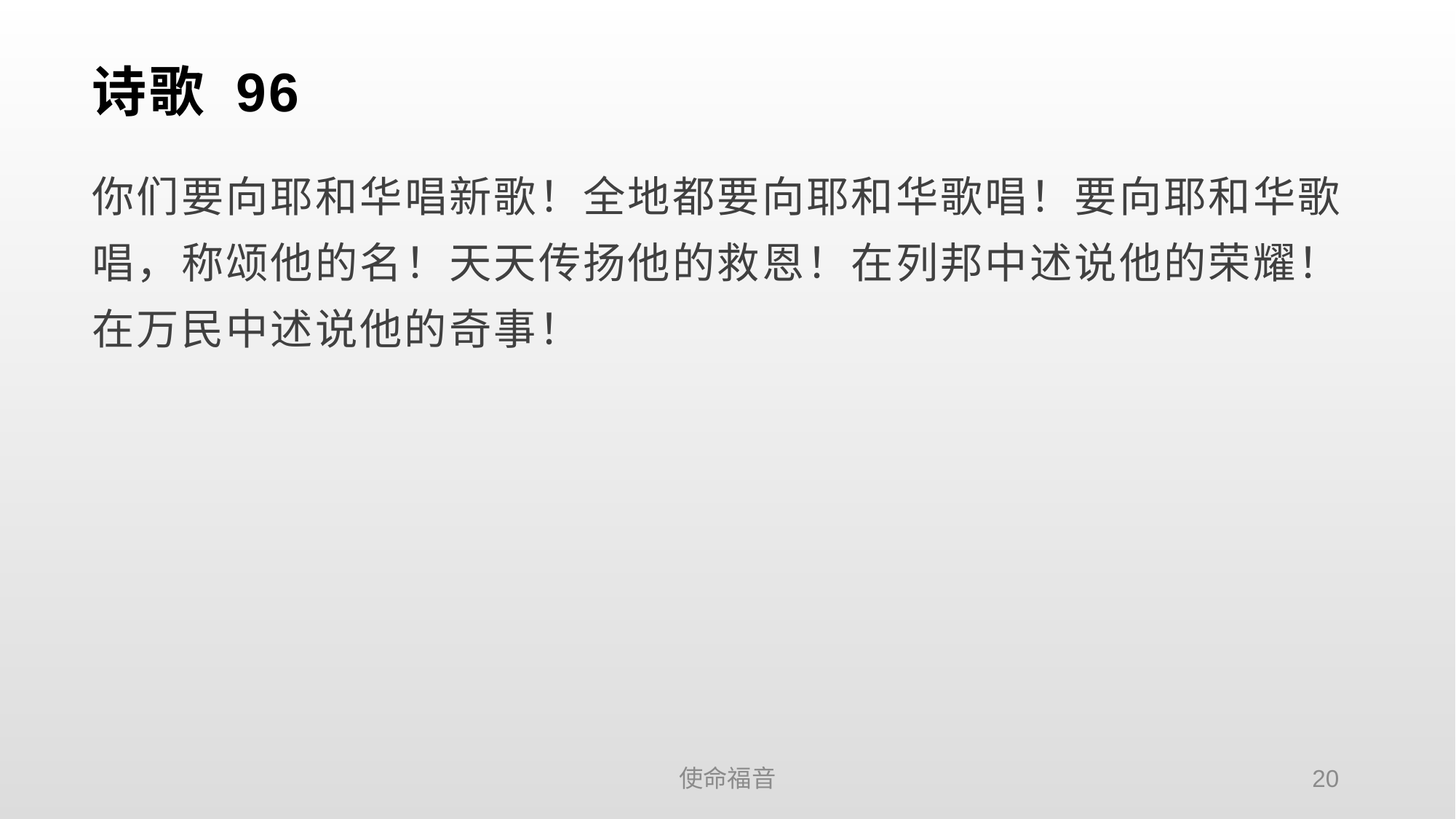

# 诗歌 96
你们要向耶和华唱新歌！全地都要向耶和华歌唱！要向耶和华歌唱，称颂他的名！天天传扬他的救恩！在列邦中述说他的荣耀！在万民中述说他的奇事！
使命福音
20